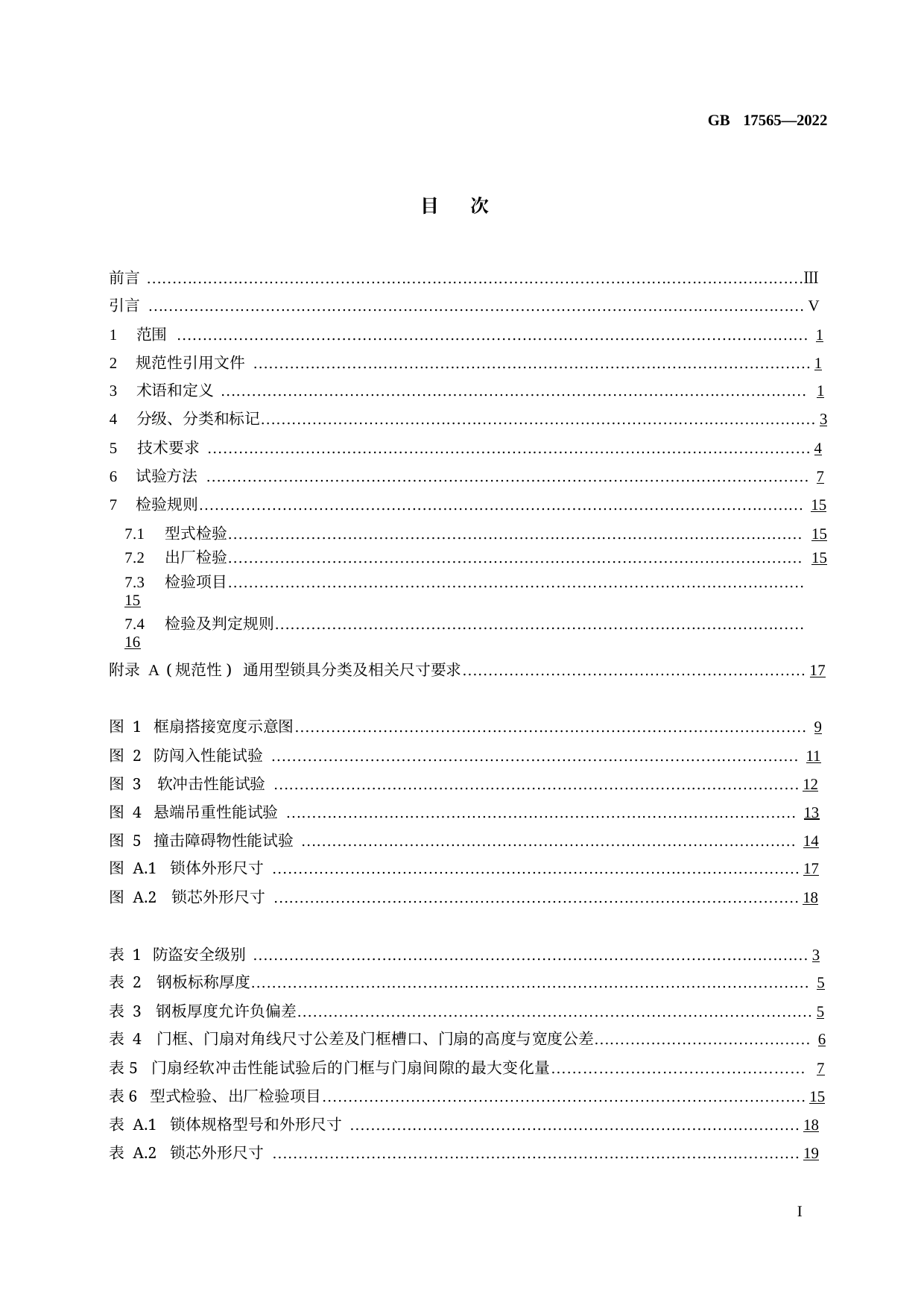

GB   17565—2022

目      次

前言 …………………………………………………………………………………………………………………Ⅲ
引言 …………………………………………………………………………………………………………………V
1    范围 …………………………………………………………………………………………………………… 1
2   规范性引用文件 ………………………………………………………………………………………………1
3   术语和定义 …………………………………………………………………………………………………… 1
4    分级、分类和标记………………………………………………………………………………………………3
5    技术要求 ………………………………………………………………………………………………………4
6   试验方法 ……………………………………………………………………………………………………… 7
7   检验规则……………………………………………………………………………………………………… 15
7.1    型式检验………………………………………………………………………………………………… 15
7.2    出厂检验………………………………………………………………………………………………… 15
7.3    检验项目………………………………………………………………………………………………… 15
7.4    检验及判定规则………………………………………………………………………………………… 16
附录 A (规范性) 通用型锁具分类及相关尺寸要求…………………………………………………………17

图 1  框扇搭接宽度示意图……………………………………………………………………………………… 9
图 2  防闯入性能试验 ………………………………………………………………………………………… 11
图 3 软冲击性能试验 …………………………………………………………………………………………12
图 4  悬端吊重性能试验 ……………………………………………………………………………………… 13
图 5  撞击障碍物性能试验 …………………………………………………………………………………… 14
图 A.1 锁体外形尺寸 …………………………………………………………………………………………17
图 A.2 锁芯外形尺寸 …………………………………………………………………………………………18

表 1  防盗安全级别 ………………………………………………………………………………………………3
表 2 钢板标称厚度……………………………………………………………………………………………… 5
表 3 钢板厚度允许负偏差………………………………………………………………………………………5
表 4 门框、门扇对角线尺寸公差及门框槽口、门扇的高度与宽度公差…………………………………… 6
表5  门扇经软冲击性能试验后的门框与门扇间隙的最大变化量………………………………………… 7
表6  型式检验、出厂检验项目…………………………………………………………………………………15
表 A.1 锁体规格型号和外形尺寸 ……………………………………………………………………………18

表 A.2 锁芯外形尺寸 …………………………………………………………………………………………19

I